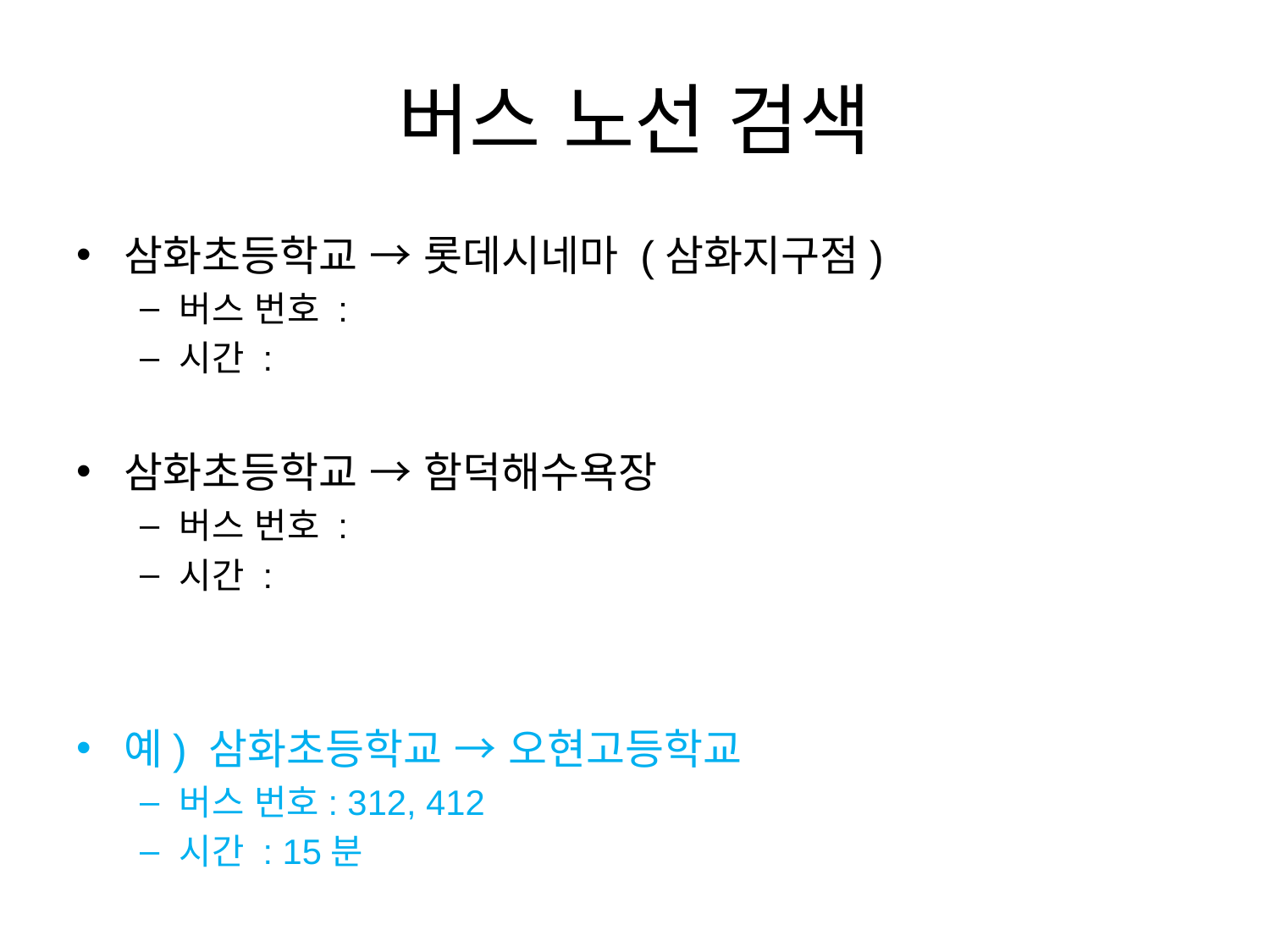

# 버스 노선 검색
삼화초등학교 → 롯데시네마 (삼화지구점)
버스 번호 :
시간 :

삼화초등학교 → 함덕해수욕장
버스 번호 :
시간 :

예) 삼화초등학교 → 오현고등학교
버스 번호: 312, 412
시간 : 15분